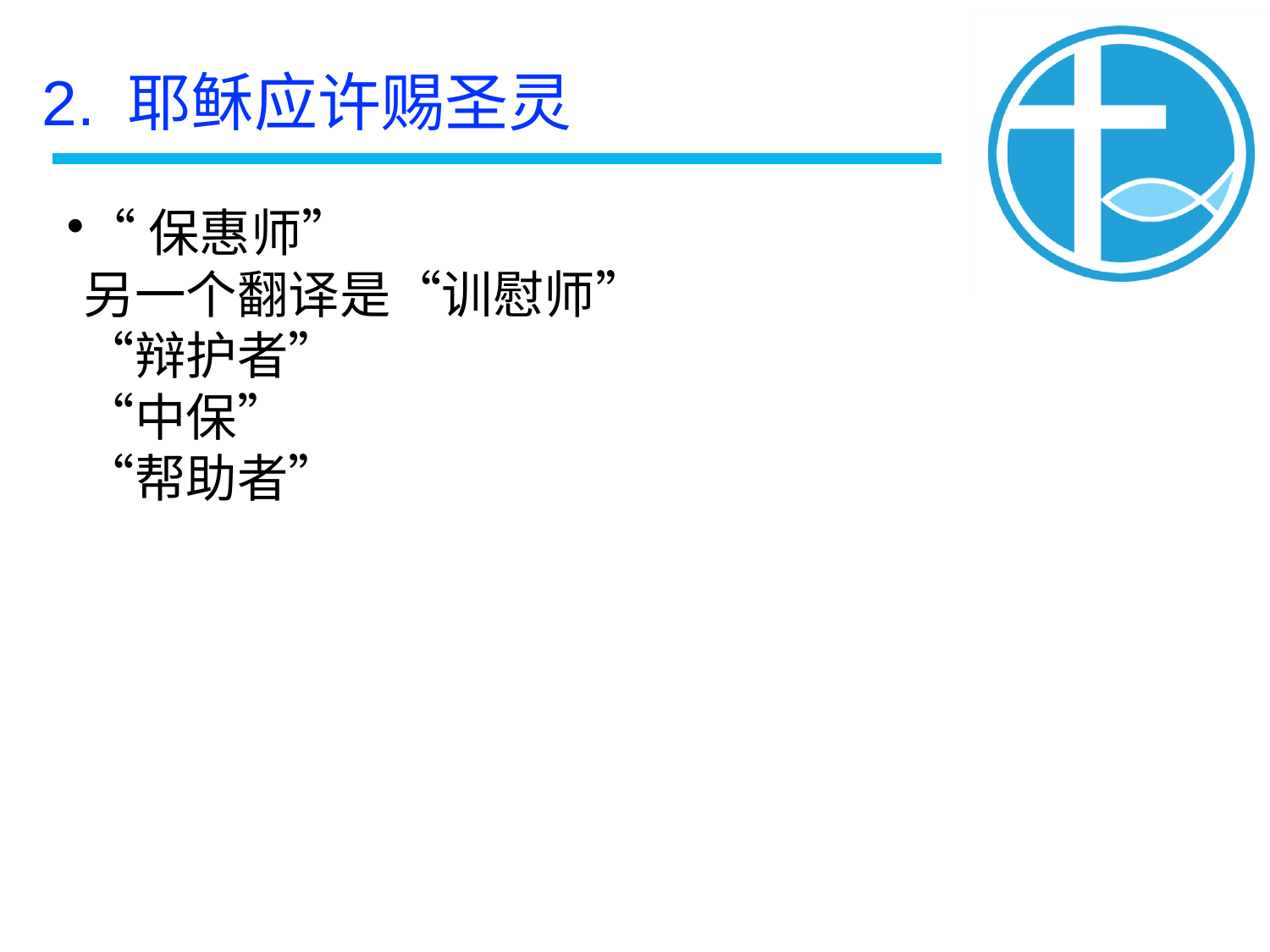

2. 耶稣应许赐圣灵
“保惠师”
另一个翻译是“训慰师”
“辩护者”
“中保”
“帮助者”